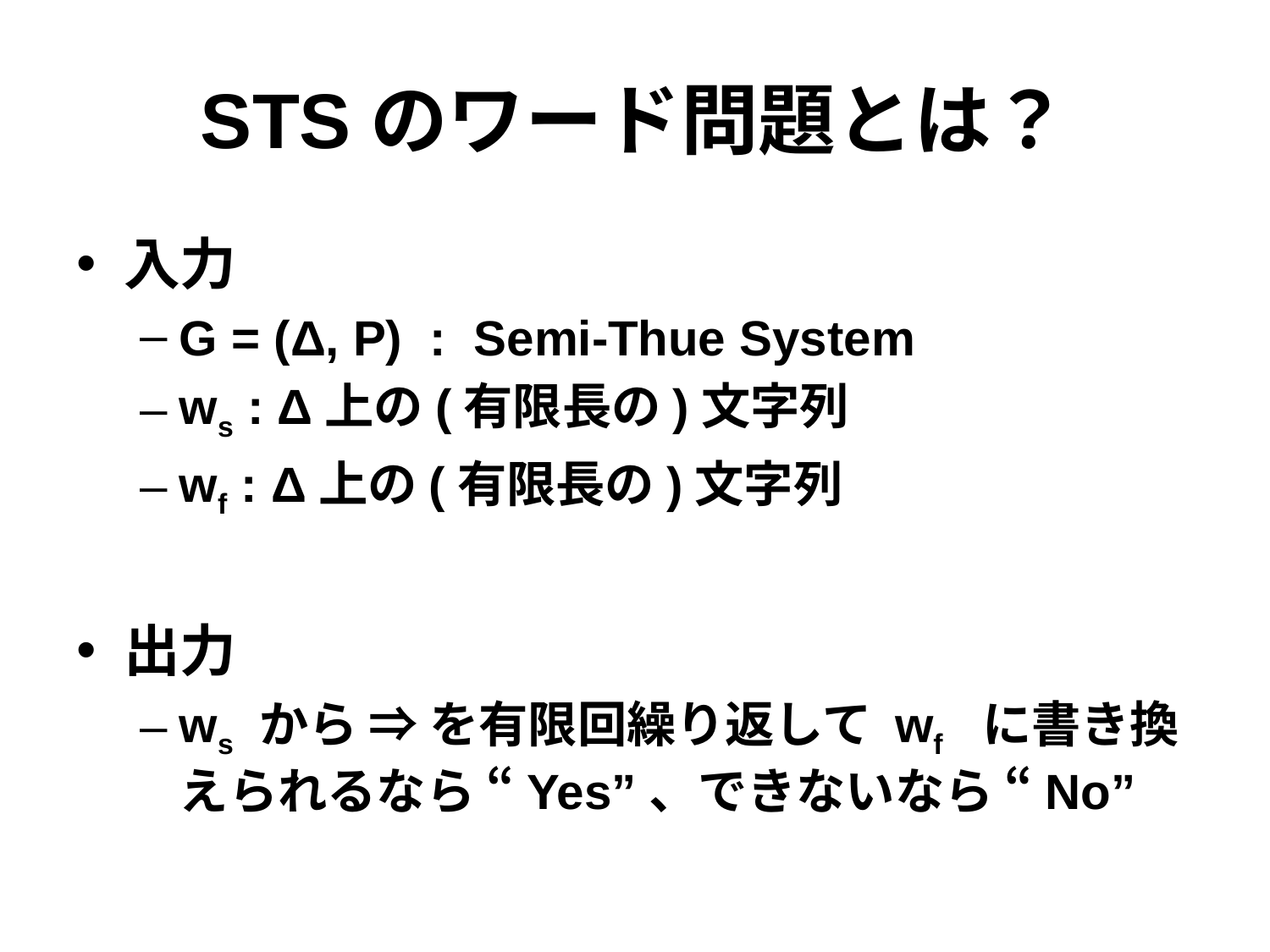

# STSのワード問題とは？
入力
G = (Δ, P)  :  Semi-Thue System
ws : Δ上の(有限長の)文字列
wf : Δ上の(有限長の)文字列

出力
ws から ⇒ を有限回繰り返して wf  に書き換えられるなら “Yes”、できないなら “No”